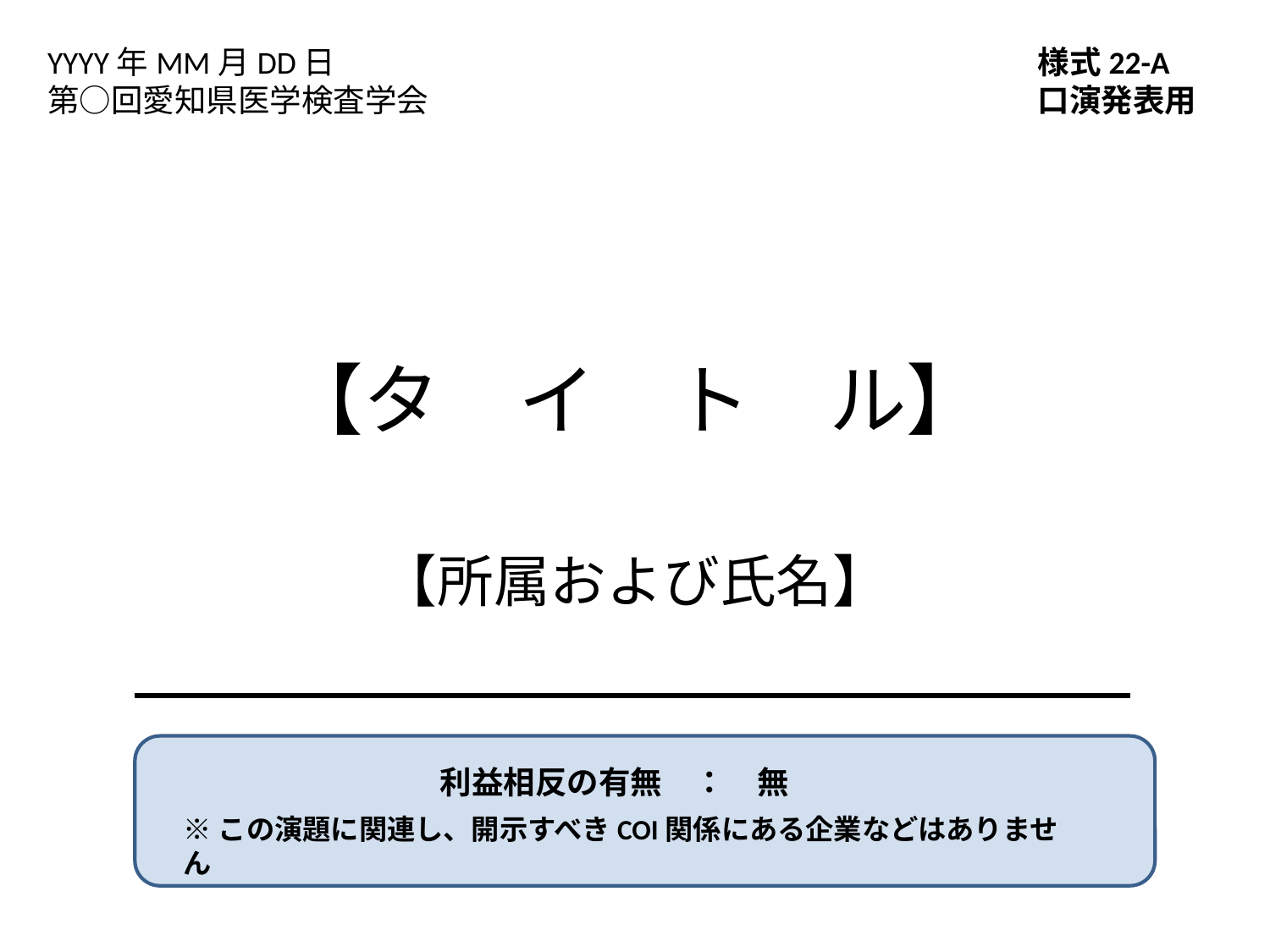

YYYY年MM月DD日
第○回愛知県医学検査学会
様式22-A
口演発表用
# 【タ　イ　ト　ル】
【所属および氏名】

利益相反の有無　：　無
※この演題に関連し、開示すべきCOI関係にある企業などはありません